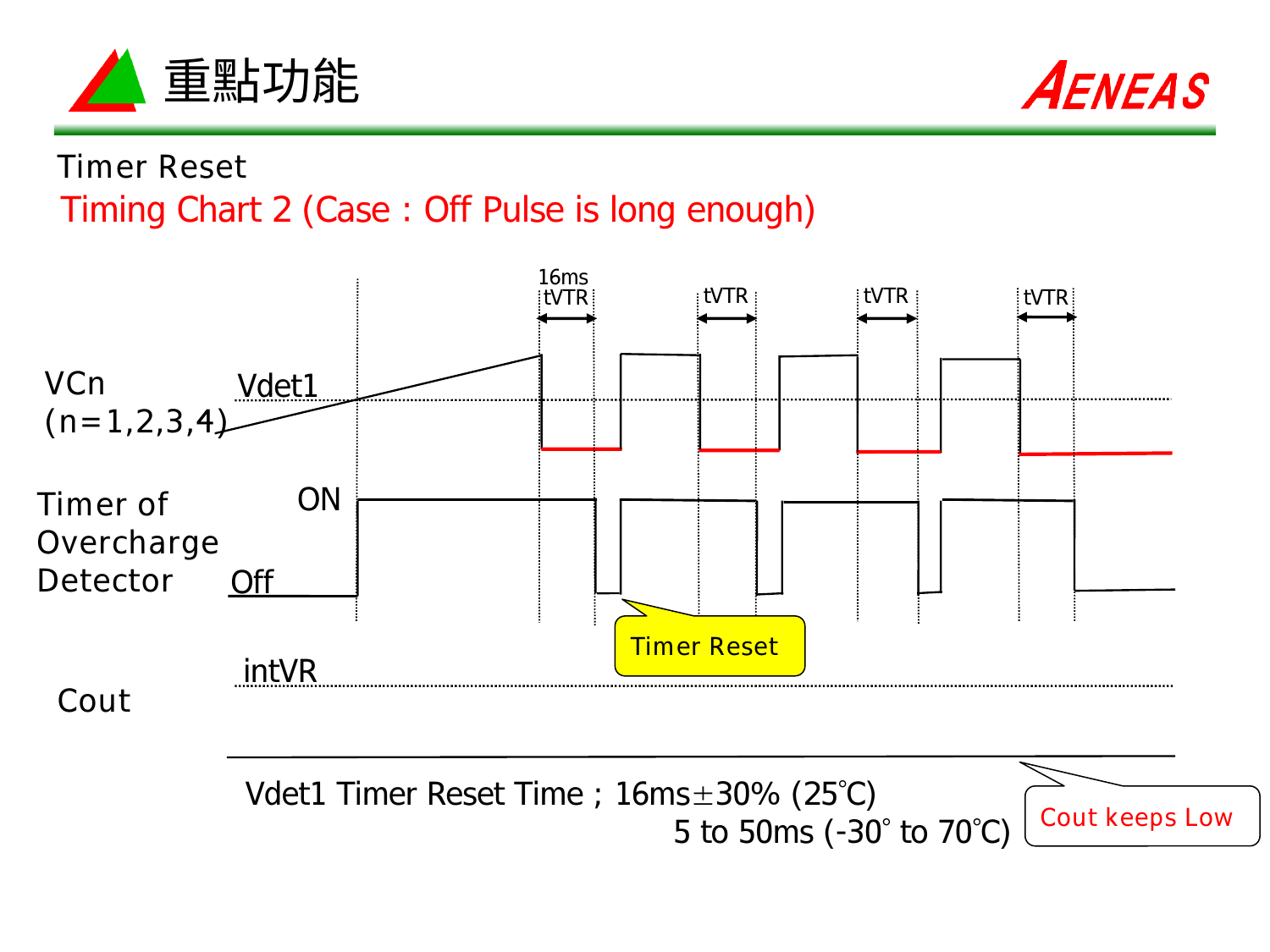

# 重點功能
Timer Reset
Timing Chart 2 (Case : Off Pulse is long enough)
16ms
tVTR
tVTR
tVTR
tVTR

VCn
(n=1,2,3,4)

Vdet1

ON
Timer of
Overcharge Detector

Off

Timer Reset
intVR
Cout

Vdet1 Timer Reset Time ; 16ms±30% (25°C)
                                           5 to 50ms (-30° to 70°C)
Cout keeps Low